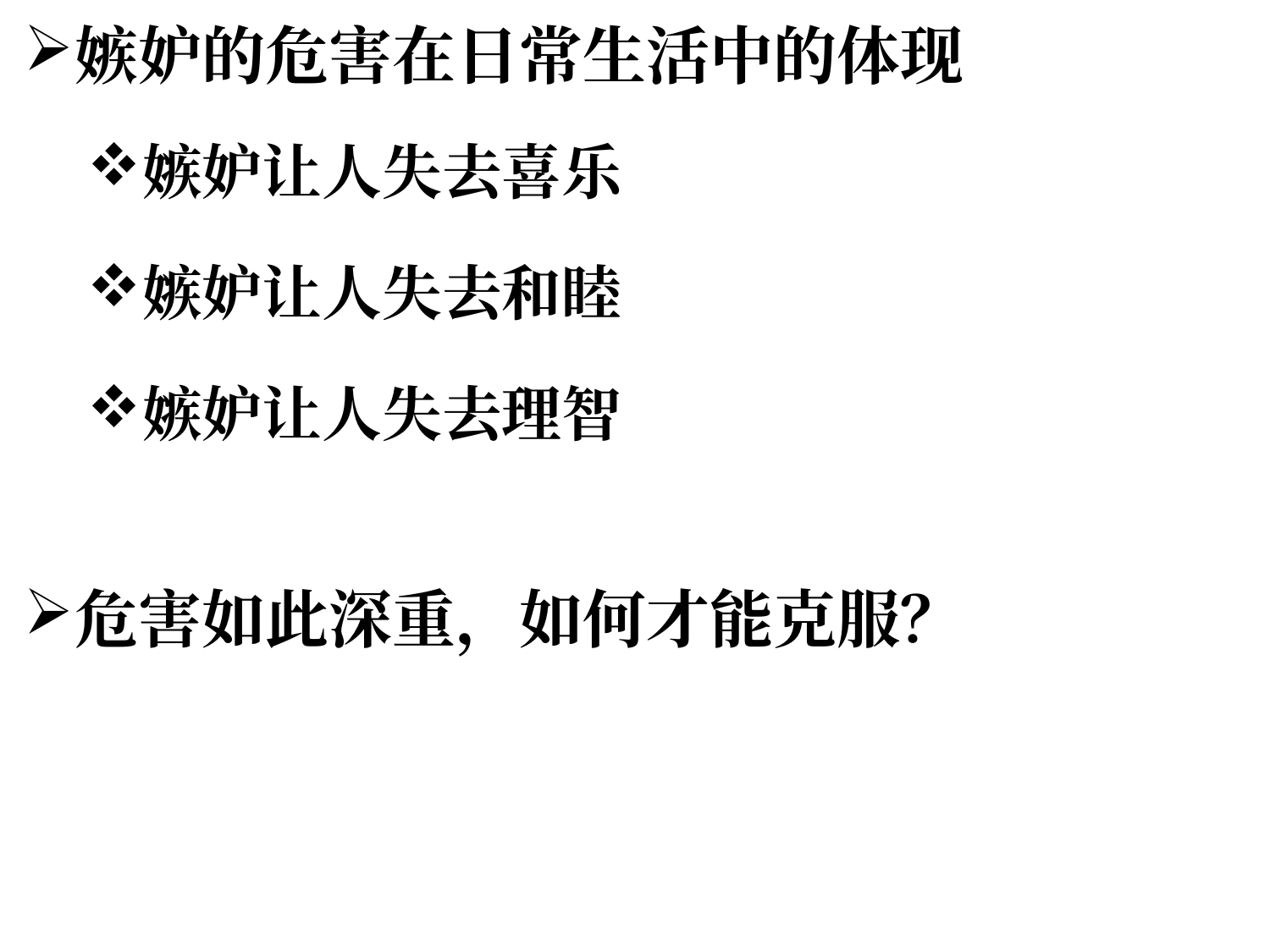

嫉妒的危害在日常生活中的体现

嫉妒让人失去喜乐

嫉妒让人失去和睦

嫉妒让人失去理智

危害如此深重，如何才能克服？